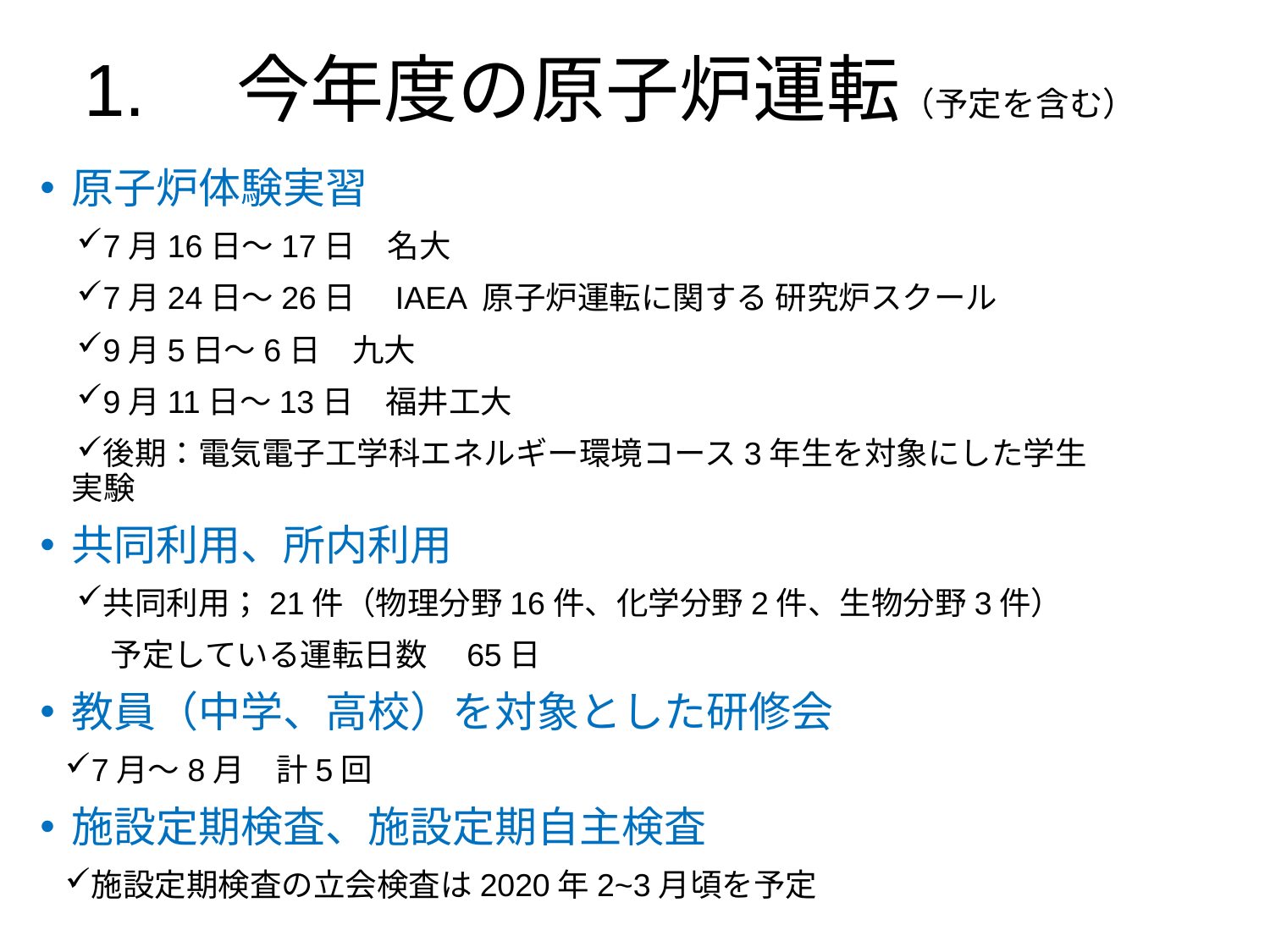

# 1.　今年度の原子炉運転（予定を含む）

原子炉体験実習
7月16日～17日　名大
7月24日～26日　IAEA 原子炉運転に関する 研究炉スクール
9月5日～6日　九大
9月11日～13日　福井工大
後期：電気電子工学科エネルギー環境コース3年生を対象にした学生実験
共同利用、所内利用
共同利用；21件（物理分野16件、化学分野2件、生物分野3件）
　　 予定している運転日数　65日
教員（中学、高校）を対象とした研修会
7月～8月　計5回
施設定期検査、施設定期自主検査
施設定期検査の立会検査は2020年2~3月頃を予定